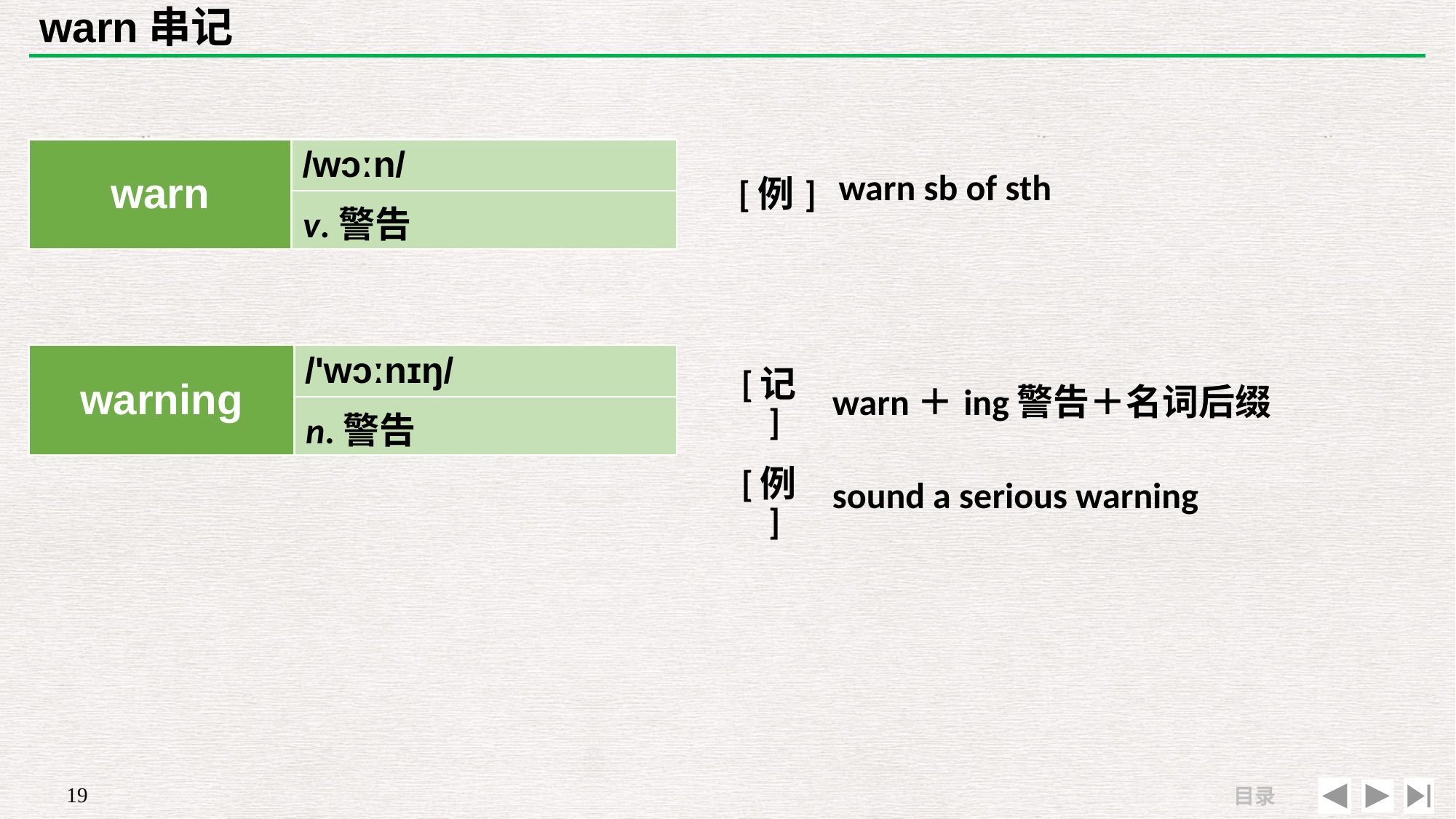

# warn串记

|  |  |
| --- | --- |
| [例] | warn sb of sth |
| warn | /wɔːn/ |
| --- | --- |
|  |  |
v.警告
| warning | /'wɔːnɪŋ/ |
| --- | --- |
|  |  |
| [记] | warn＋ing警告＋名词后缀 |
| --- | --- |
| [例] | sound a serious warning |
n.警告